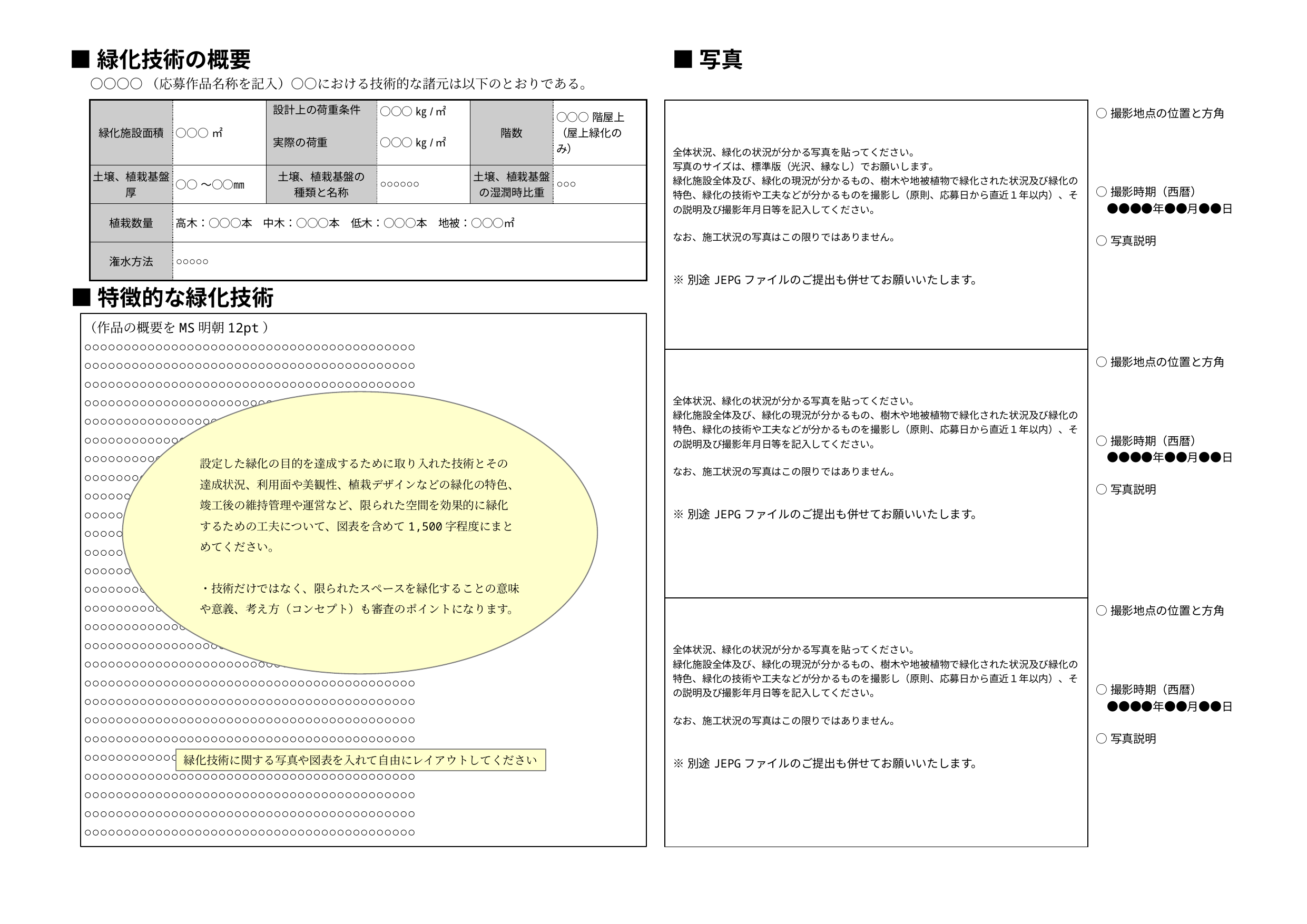

■緑化技術の概要
■写真
○○○○（応募作品名称を記入）○○における技術的な諸元は以下のとおりである。
| 緑化施設面積 | ○○○㎡ | 設計上の荷重条件 | ○○○㎏/㎡ | 階数 | ○○○階屋上 （屋上緑化のみ） |
| --- | --- | --- | --- | --- | --- |
|  |  | 実際の荷重 | ○○○㎏/㎡ |  |  |
| 土壌、植栽基盤 厚 | ○○～○○㎜ | 土壌、植栽基盤の 種類と名称 | ○○○○○○ | 土壌、植栽基盤の湿潤時比重 | ○○○ |
| 植栽数量 | 高木：○○○本　中木：○○○本　低木：○○○本　地被：○○○㎡ |  |  |  |  |
| 潅水方法 | ○○○○○ |  |  |  |  |
| 全体状況、緑化の状況が分かる写真を貼ってください。 写真のサイズは、標準版（光沢、縁なし）でお願いします。 緑化施設全体及び、緑化の現況が分かるもの、樹木や地被植物で緑化された状況及び緑化の特色、緑化の技術や工夫などが分かるものを撮影し（原則、応募日から直近１年以内）、その説明及び撮影年月日等を記入してください。 なお、施工状況の写真はこの限りではありません。 ※別途JEPGファイルのご提出も併せてお願いいたします。 | ○撮影地点の位置と方角 ○撮影時期（西暦） 　●●●●年●●月●●日 ○写真説明 |
| --- | --- |
| 全体状況、緑化の状況が分かる写真を貼ってください。 緑化施設全体及び、緑化の現況が分かるもの、樹木や地被植物で緑化された状況及び緑化の特色、緑化の技術や工夫などが分かるものを撮影し（原則、応募日から直近１年以内）、その説明及び撮影年月日等を記入してください。 なお、施工状況の写真はこの限りではありません。 ※別途JEPGファイルのご提出も併せてお願いいたします。 | ○撮影地点の位置と方角 ○撮影時期（西暦） 　●●●●年●●月●●日 ○写真説明 |
| 全体状況、緑化の状況が分かる写真を貼ってください。 緑化施設全体及び、緑化の現況が分かるもの、樹木や地被植物で緑化された状況及び緑化の特色、緑化の技術や工夫などが分かるものを撮影し（原則、応募日から直近１年以内）、その説明及び撮影年月日等を記入してください。 なお、施工状況の写真はこの限りではありません。 ※別途JEPGファイルのご提出も併せてお願いいたします。 | ○撮影地点の位置と方角 ○撮影時期（西暦） 　●●●●年●●月●●日 ○写真説明 |
■特徴的な緑化技術
（作品の概要をMS明朝12pt）
○○○○○○○○○○○○○○○○○○○○○○○○○○○○○○○○○○○○○○○○○○
○○○○○○○○○○○○○○○○○○○○○○○○○○○○○○○○○○○○○○○○○○
○○○○○○○○○○○○○○○○○○○○○○○○○○○○○○○○○○○○○○○○○○
○○○○○○○○○○○○○○○○○○○○○○○○○○○○○○○○○○○○○○○○○○
○○○○○○○○○○○○○○○○○○○○○○○○○○○○○○○○○○○○○○○○○○
○○○○○○○○○○○○○○○○○○○○○○○○○○○○○○○○○○○○○○○○○○
○○○○○○○○○○○○○○○○○○○○○○○○○○○○○○○○○○○○○○○○○○
○○○○○○○○○○○○○○○○○○○○○○○○○○○○○○○○○○○○○○○○○○
○○○○○○○○○○○○○○○○○○○○○○○○○○○○○○○○○○○○○○○○○○
○○○○○○○○○○○○○○○○○○○○○○○○○○○○○○○○○○○○○○○○○○
○○○○○○○○○○○○○○○○○○○○○○○○○○○○○○○○○○○○○○○○○○
○○○○○○○○○○○○○○○○○○○○○○○○○○○○○○○○○○○○○○○○○○
○○○○○○○○○○○○○○○○○○○○○○○○○○○○○○○○○○○○○○○○○○
○○○○○○○○○○○○○○○○○○○○○○○○○○○○○○○○○○○○○○○○○○
○○○○○○○○○○○○○○○○○○○○○○○○○○○○○○○○○○○○○○○○○○
○○○○○○○○○○○○○○○○○○○○○○○○○○○○○○○○○○○○○○○○○○
○○○○○○○○○○○○○○○○○○○○○○○○○○○○○○○○○○○○○○○○○○
○○○○○○○○○○○○○○○○○○○○○○○○○○○○○○○○○○○○○○○○○○
○○○○○○○○○○○○○○○○○○○○○○○○○○○○○○○○○○○○○○○○○○
○○○○○○○○○○○○○○○○○○○○○○○○○○○○○○○○○○○○○○○○○○
○○○○○○○○○○○○○○○○○○○○○○○○○○○○○○○○○○○○○○○○○○
○○○○○○○○○○○○○○○○○○○○○○○○○○○○○○○○○○○○○○○○○○
○○○○○○○○○○○○○○○○○○○○○○○○○○○○○○○○○○○○○○○○○○
○○○○○○○○○○○○○○○○○○○○○○○○○○○○○○○○○○○○○○○○○○
○○○○○○○○○○○○○○○○○○○○○○○○○○○○○○○○○○○○○○○○○○
○○○○○○○○○○○○○○○○○○○○○○○○○○○○○○○○○○○○○○○○○○
○○○○○○○○○○○○○○○○○○○○○○○○○○○○○○○○○○○○○○○○○○
設定した緑化の目的を達成するために取り入れた技術とその達成状況、利用面や美観性、植栽デザインなどの緑化の特色、竣工後の維持管理や運営など、限られた空間を効果的に緑化するための工夫について、図表を含めて1,500字程度にまとめてください。

・技術だけではなく、限られたスペースを緑化することの意味や意義、考え方（コンセプト）も審査のポイントになります。
緑化技術に関する写真や図表を入れて自由にレイアウトしてください